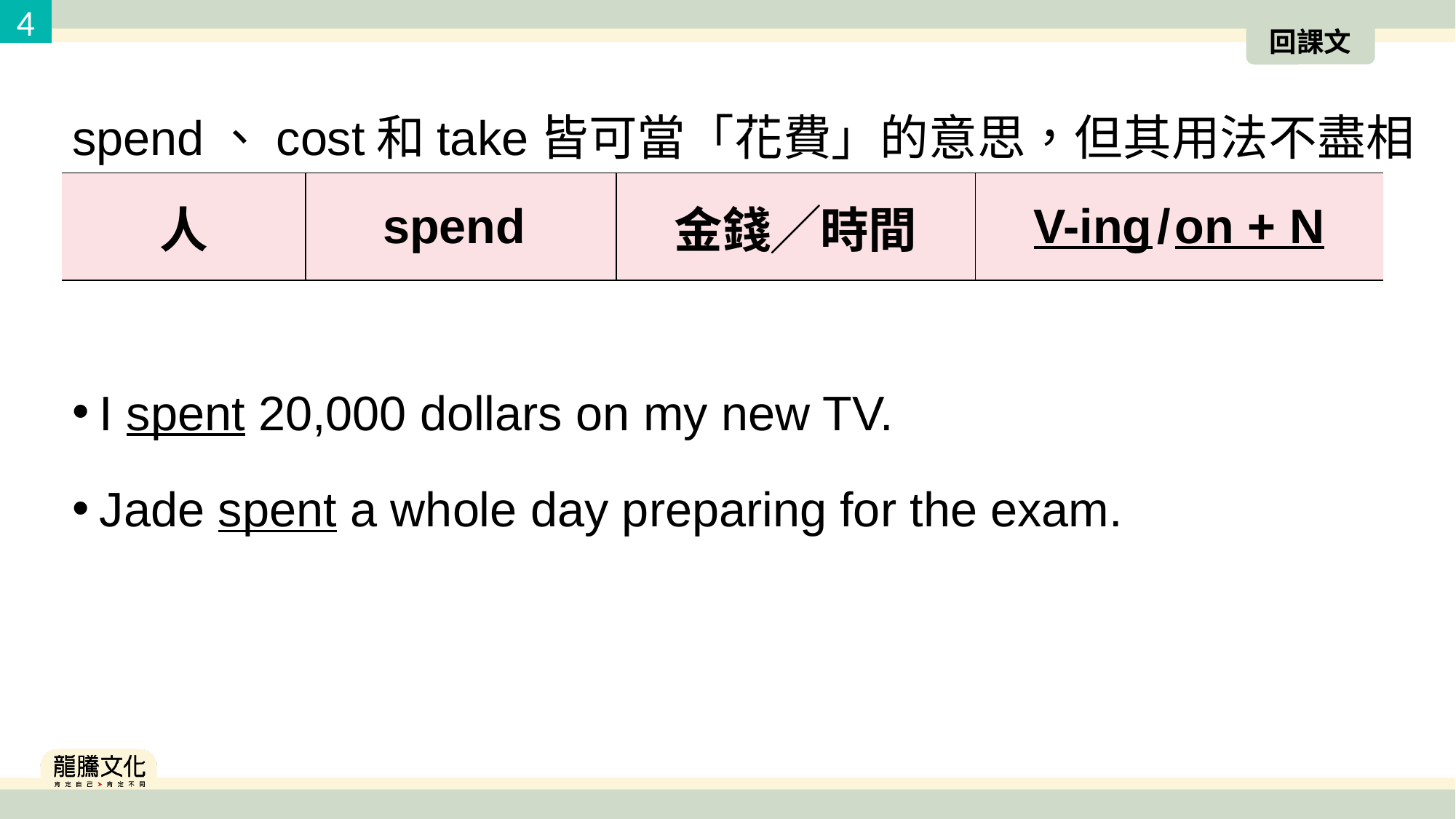

4
回課文
spend、cost和take皆可當「花費」的意思，但其用法不盡相同：

I spent 20,000 dollars on my new TV.
Jade spent a whole day preparing for the exam.
| 人 | spend | 金錢╱時間 | V-ing/on + N |
| --- | --- | --- | --- |